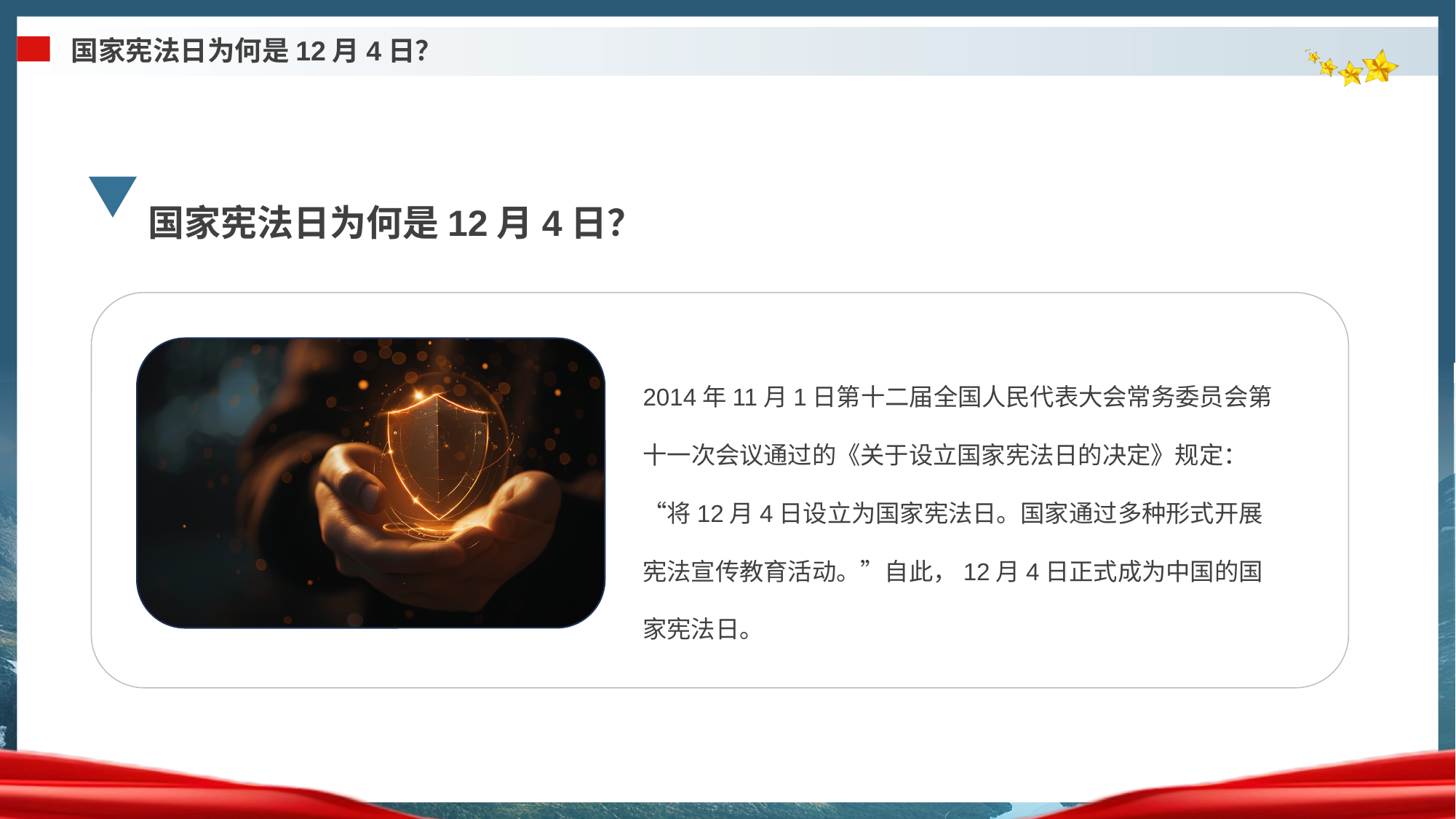

国家宪法日为何是12月4日？

2014年11月1日第十二届全国人民代表大会常务委员会第十一次会议通过的《关于设立国家宪法日的决定》规定：“将12月4日设立为国家宪法日。国家通过多种形式开展宪法宣传教育活动。”自此，12月4日正式成为中国的国家宪法日。